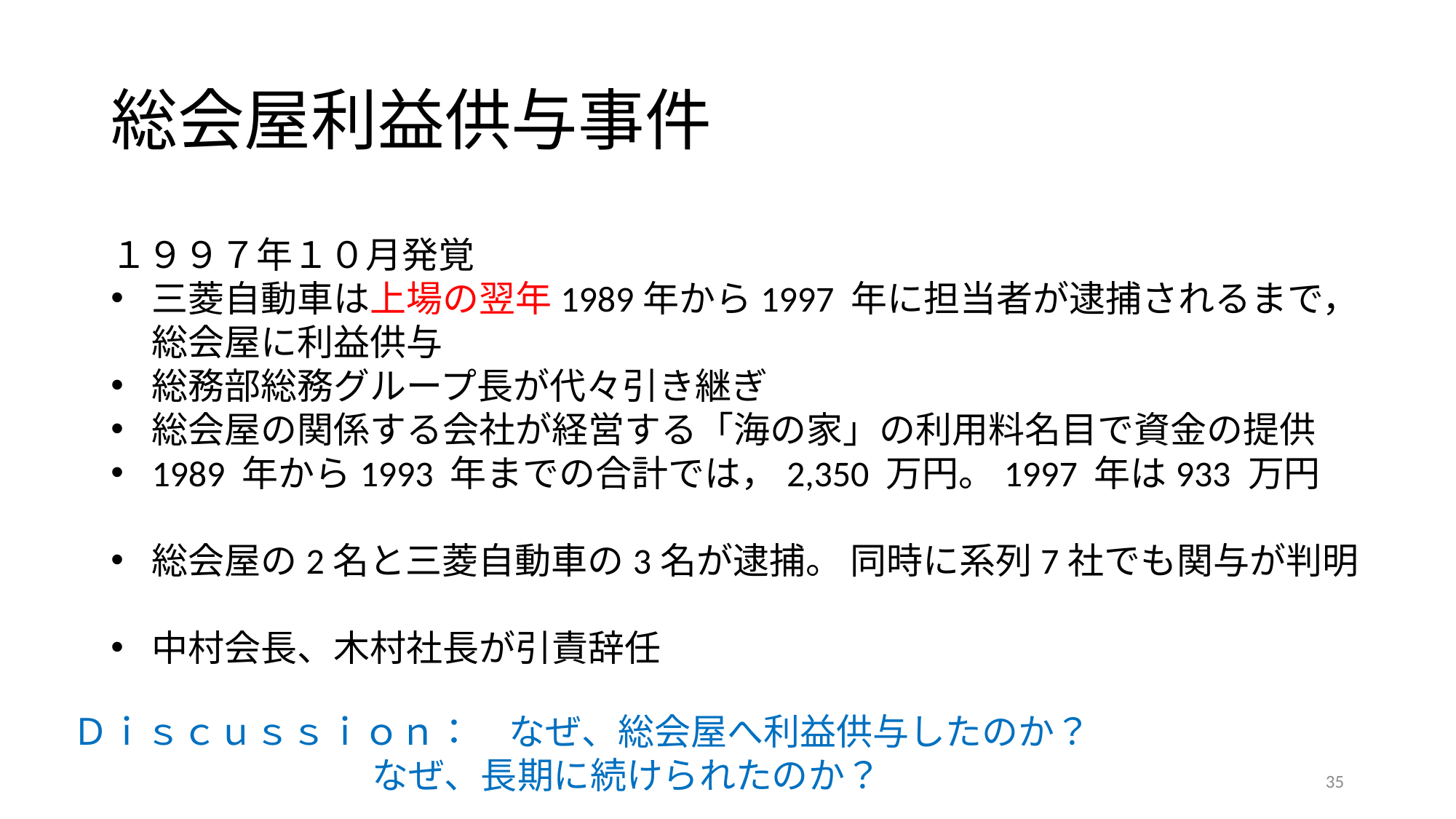

# 総会屋利益供与事件
１９９７年１０月発覚
三菱自動車は上場の翌年1989年から1997 年に担当者が逮捕されるまで，総会屋に利益供与
総務部総務グループ長が代々引き継ぎ
総会屋の関係する会社が経営する「海の家」の利用料名目で資金の提供
1989 年から1993 年までの合計では，2,350 万円。1997 年は933 万円

総会屋の2名と三菱自動車の3名が逮捕。 同時に系列7社でも関与が判明

中村会長、木村社長が引責辞任
Ｄｉｓｃｕｓｓｉｏｎ：　なぜ、総会屋へ利益供与したのか？
	　　　　　 なぜ、長期に続けられたのか？
35